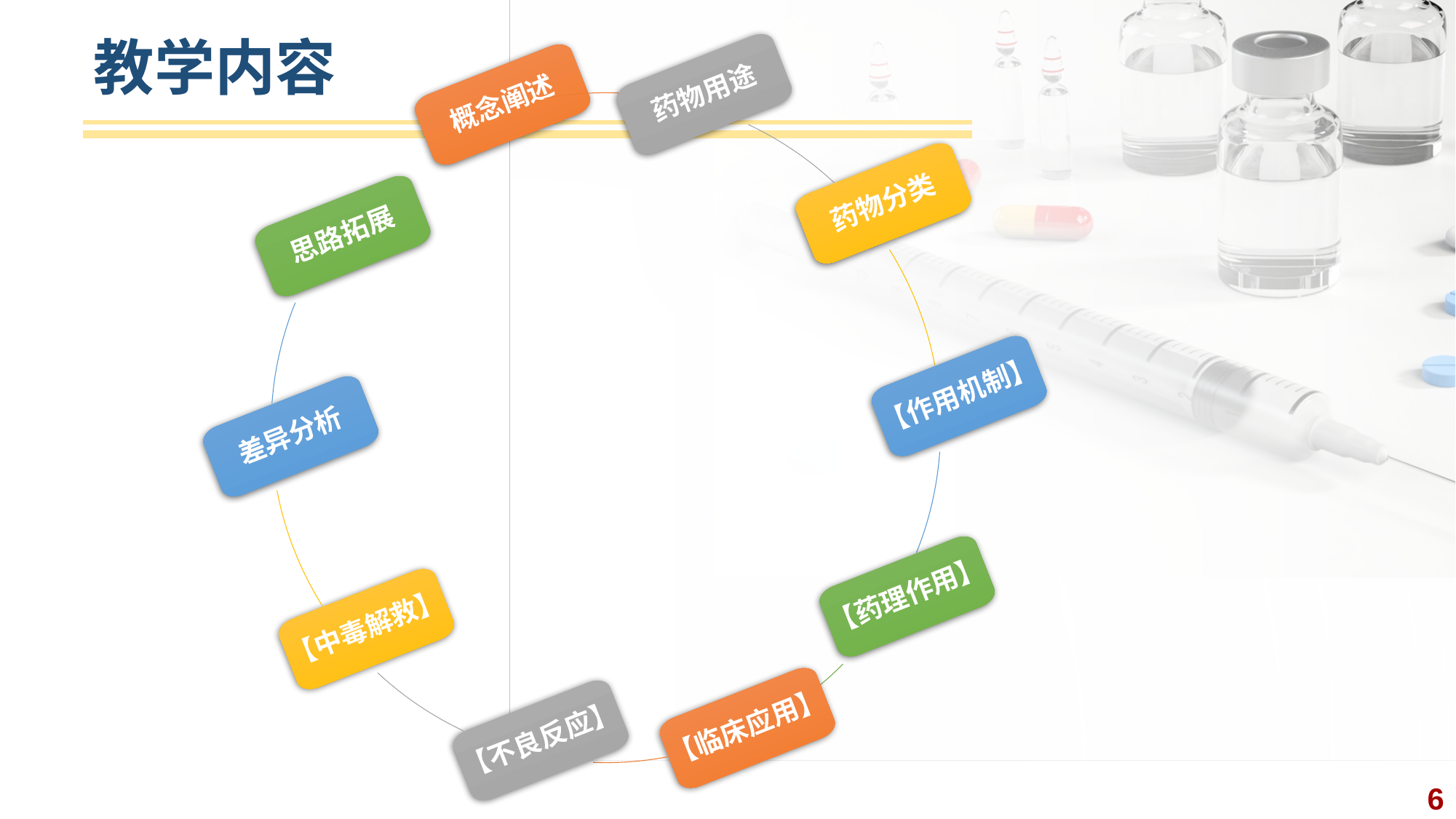

# 教学内容
药物用途
概念阐述

药物分类
思路拓展
【作用机制】
差异分析
【药理作用】
【中毒解救】
【临床应用】
【不良反应】
6